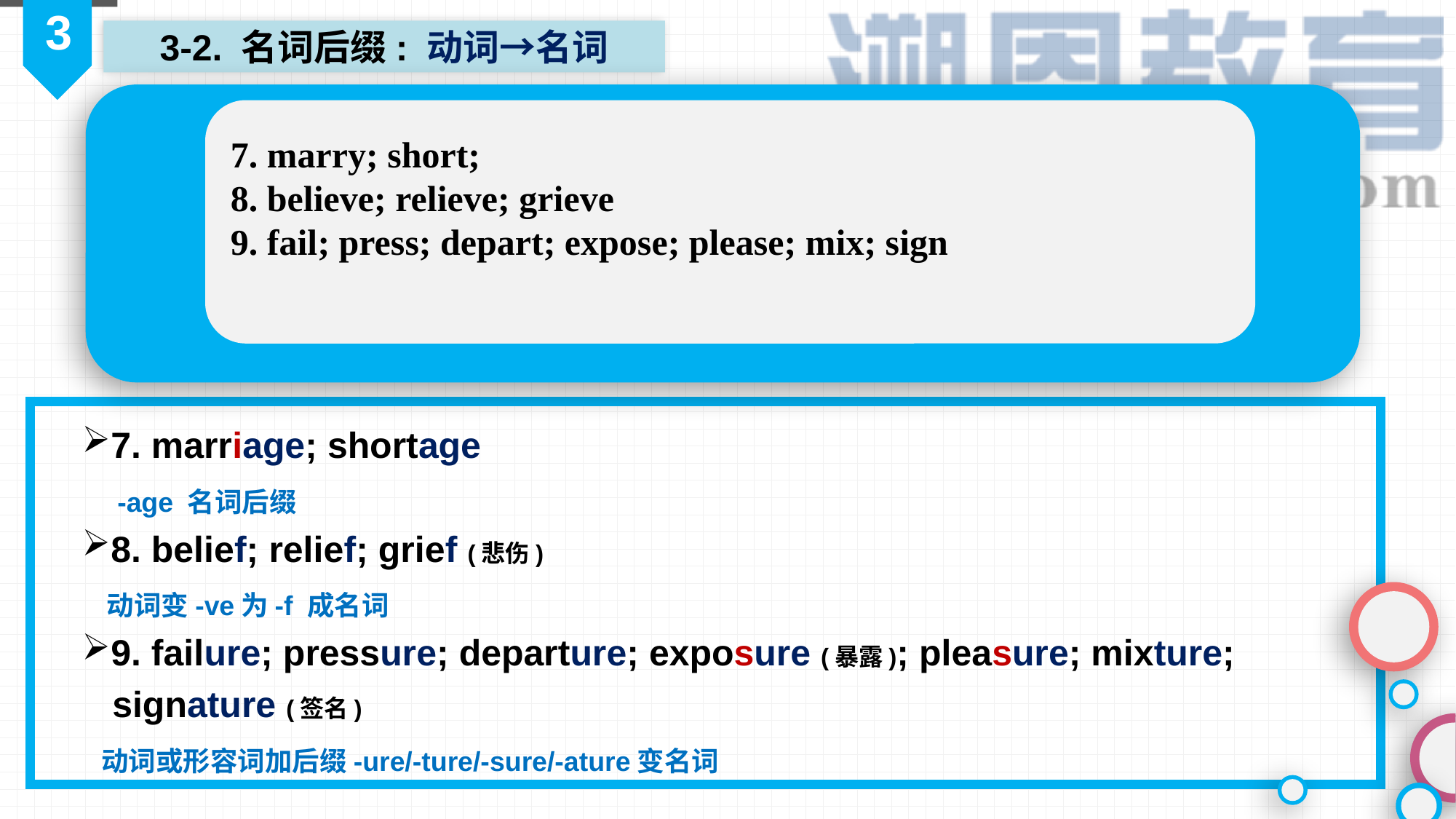

3
3-2. 名词后缀: 动词→名词

7. marry; short;
8. believe; relieve; grieve
9. fail; press; depart; expose; please; mix; sign

7. marriage; shortage
          -age 名词后缀
8. belief; relief; grief (悲伤)
           动词变-ve为-f 成名词
9. failure; pressure; departure; exposure (暴露); pleasure; mixture;
       signature (签名)
          动词或形容词加后缀-ure/-ture/-sure/-ature变名词